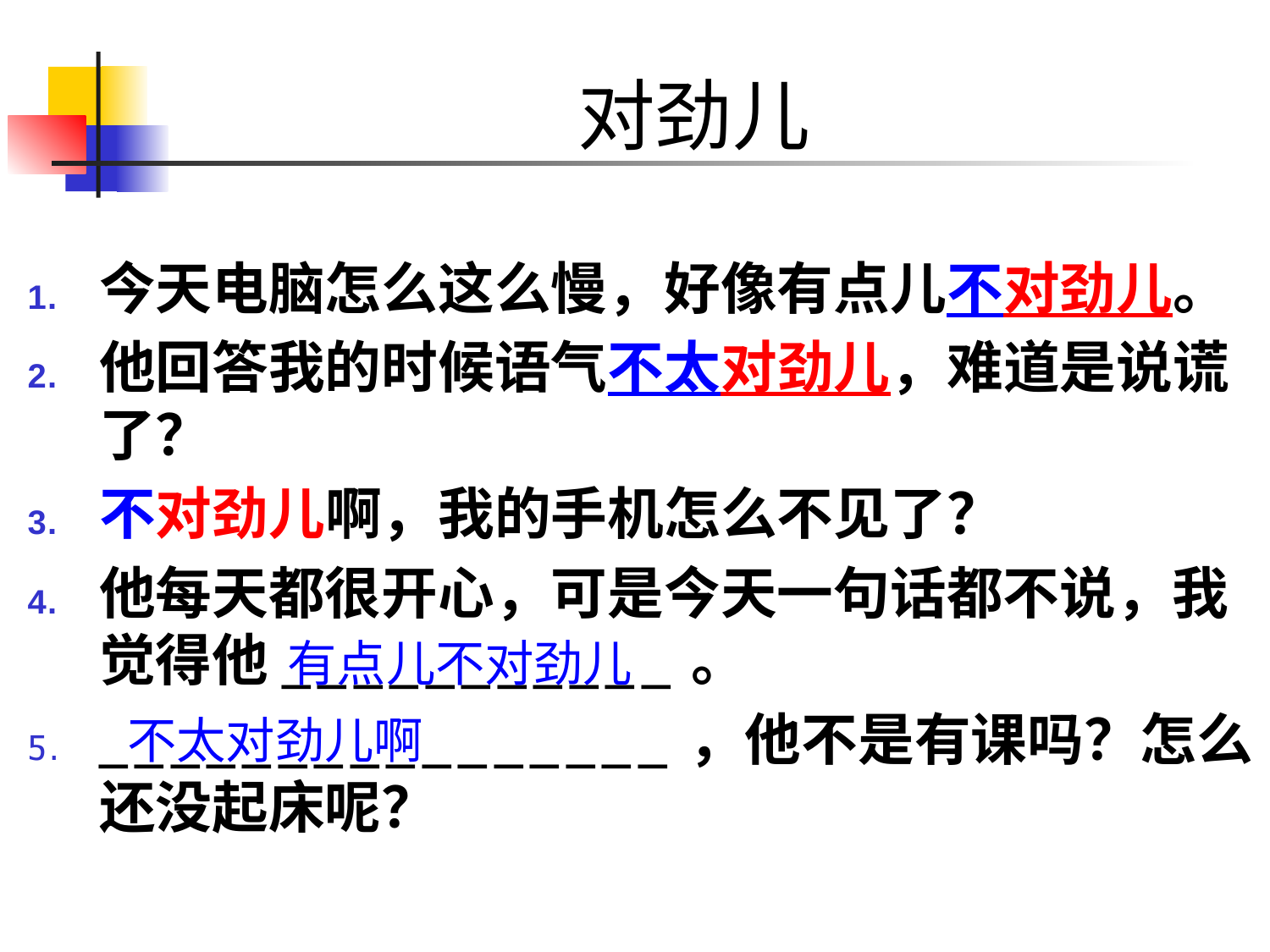

# 对劲儿
今天电脑怎么这么慢，好像有点儿不对劲儿。
他回答我的时候语气不太对劲儿，难道是说谎了？
不对劲儿啊，我的手机怎么不见了？
他每天都很开心，可是今天一句话都不说，我觉得他___________。
________________，他不是有课吗？怎么还没起床呢？

有点儿不对劲儿
不太对劲儿啊